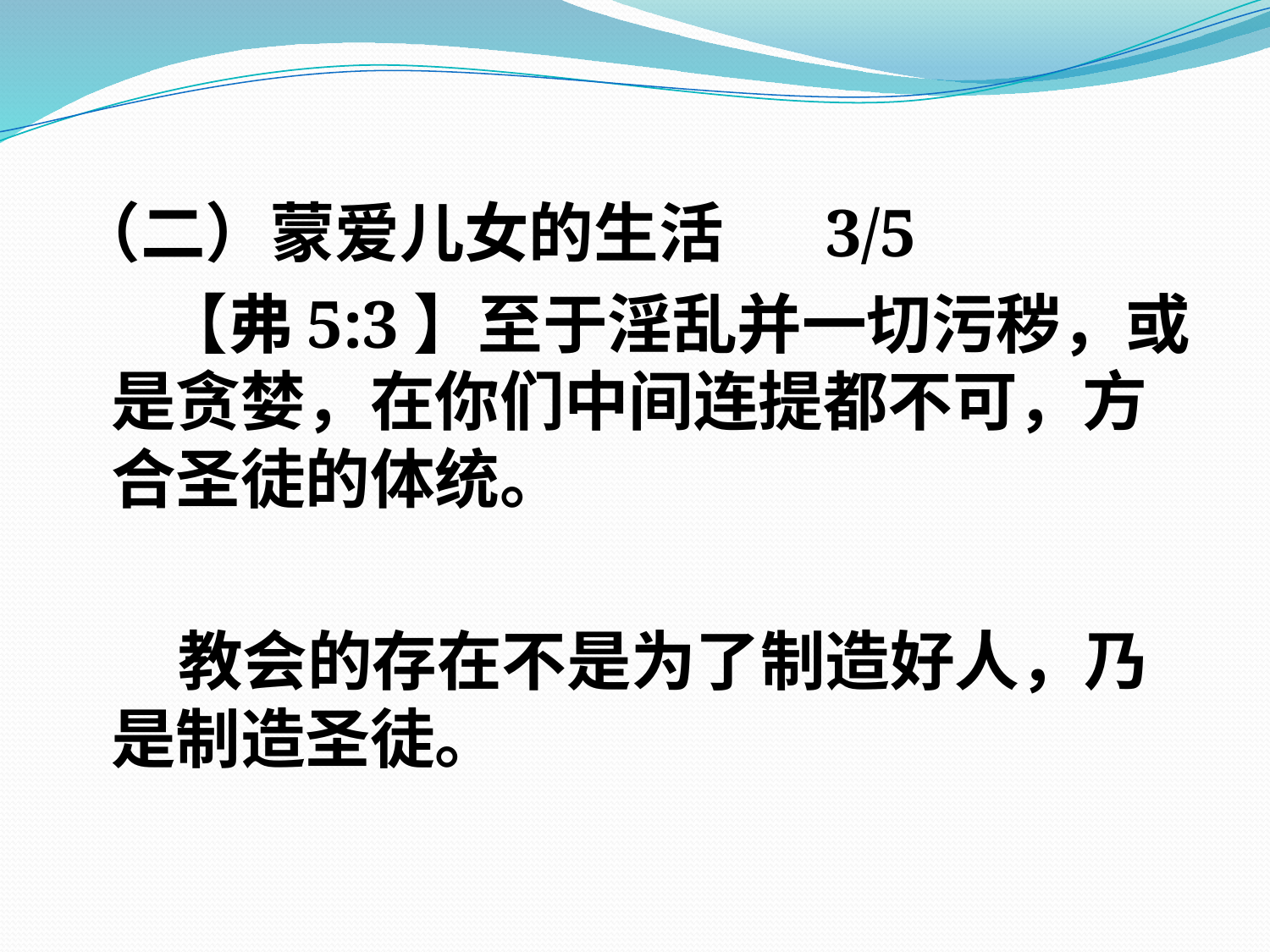

（二）蒙爱儿女的生活      3/5
     【弗5:3】至于淫乱并一切污秽，或是贪婪，在你们中间连提都不可，方合圣徒的体统。

      教会的存在不是为了制造好人，乃是制造圣徒。